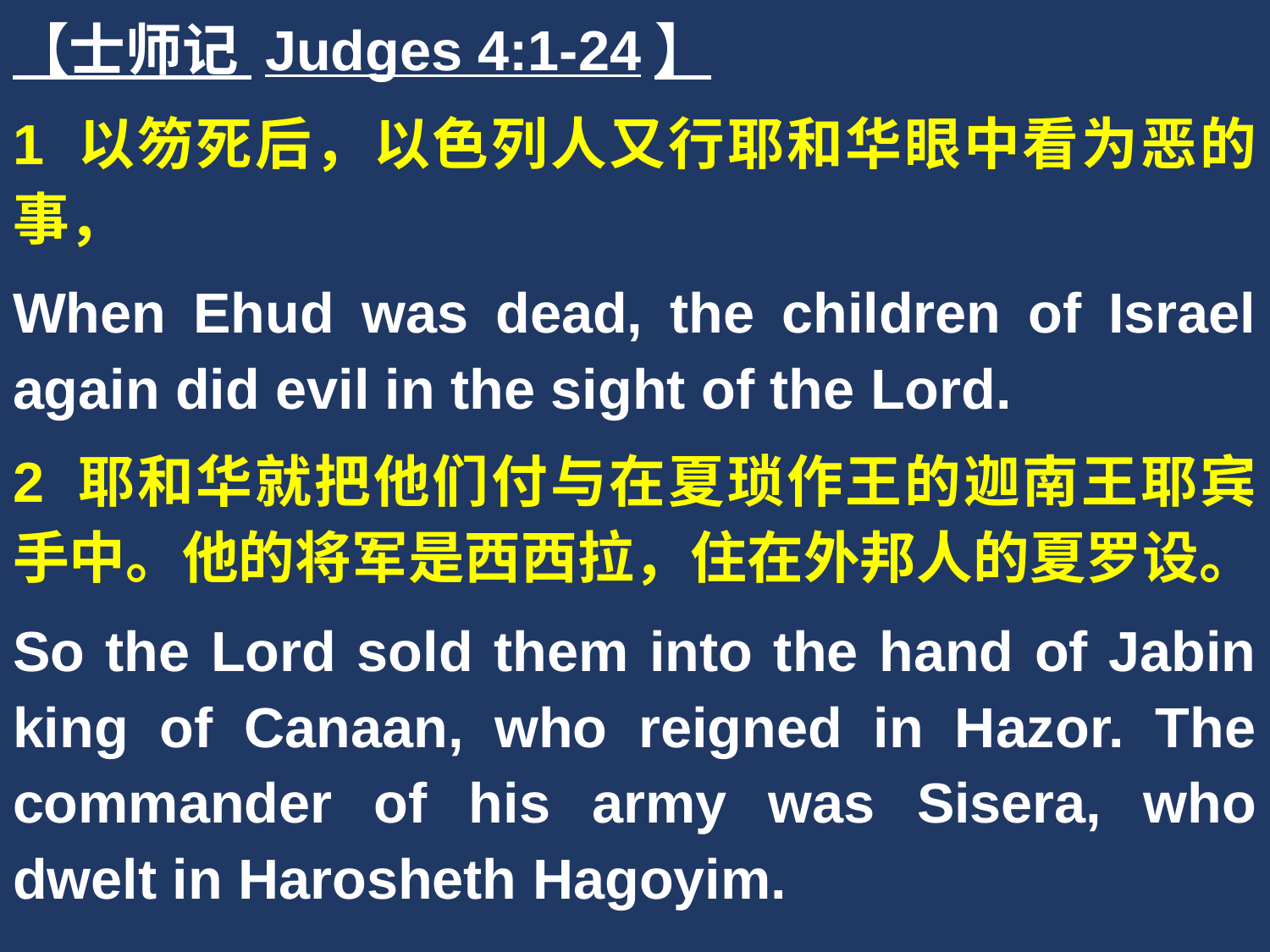

【士师记 Judges 4:1-24】
1 以笏死后，以色列人又行耶和华眼中看为恶的事，
When Ehud was dead, the children of Israel again did evil in the sight of the Lord.
2 耶和华就把他们付与在夏琐作王的迦南王耶宾手中。他的将军是西西拉，住在外邦人的夏罗设。
So the Lord sold them into the hand of Jabin king of Canaan, who reigned in Hazor. The commander of his army was Sisera, who dwelt in Harosheth Hagoyim.